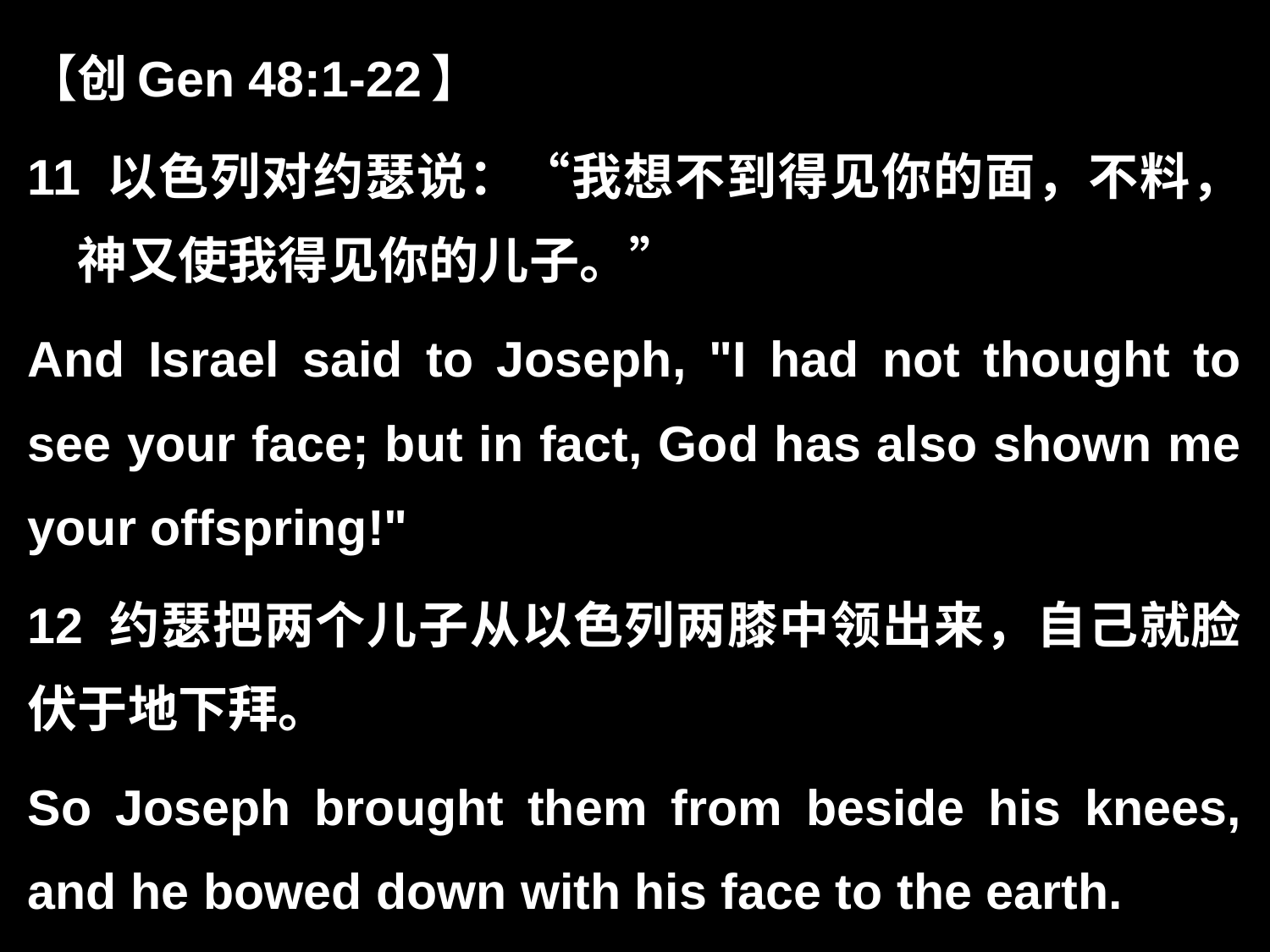

【创Gen 48:1-22】
11 以色列对约瑟说：“我想不到得见你的面，不料，　神又使我得见你的儿子。”
And Israel said to Joseph, "I had not thought to see your face; but in fact, God has also shown me your offspring!"
12 约瑟把两个儿子从以色列两膝中领出来，自己就脸伏于地下拜。
So Joseph brought them from beside his knees, and he bowed down with his face to the earth.